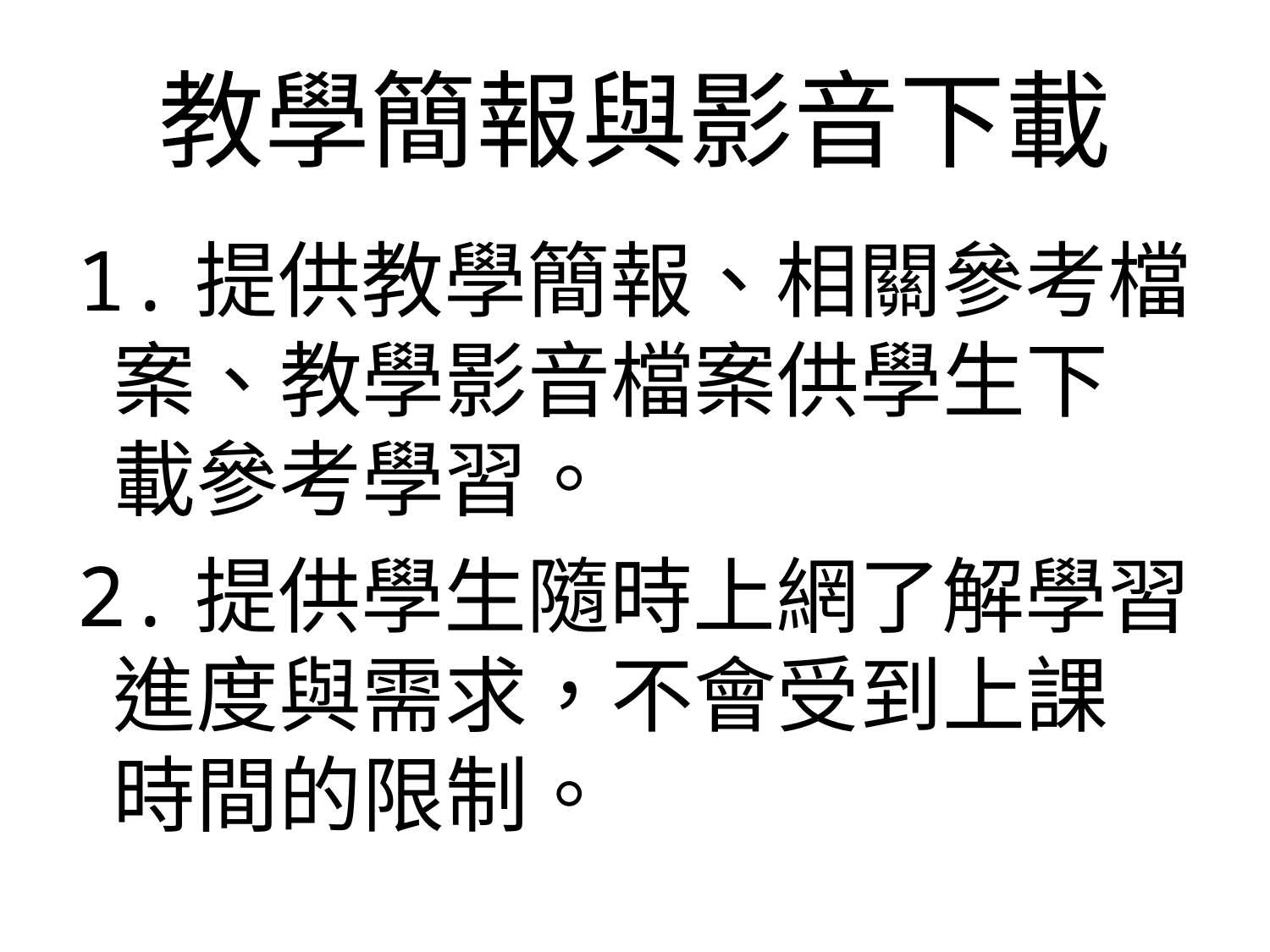

# 教學簡報與影音下載
1.提供教學簡報、相關參考檔
  案、教學影音檔案供學生下
  載參考學習。
2.提供學生隨時上網了解學習
  進度與需求，不會受到上課
  時間的限制。